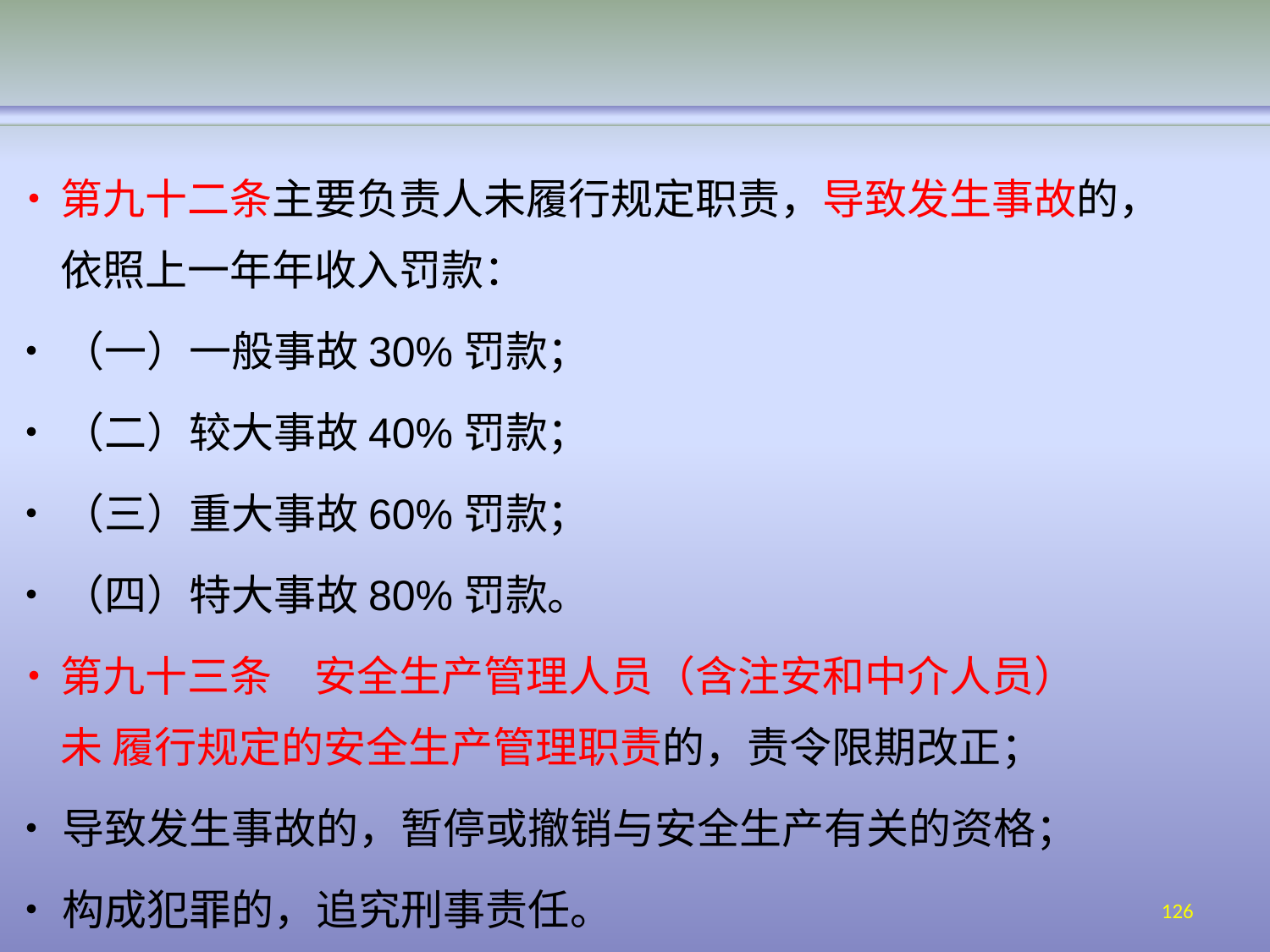

•	第九十二条主要负责人未履行规定职责，导致发生事故的， 依照上一年年收入罚款：
•	（一）一般事故30%罚款；
•	（二）较大事故40%罚款；
•	（三）重大事故60%罚款；
•	（四）特大事故80%罚款。
•	第九十三条	安全生产管理人员（含注安和中介人员）未 履行规定的安全生产管理职责的，责令限期改正；
•	导致发生事故的，暂停或撤销与安全生产有关的资格；
•	构成犯罪的，追究刑事责任。
126